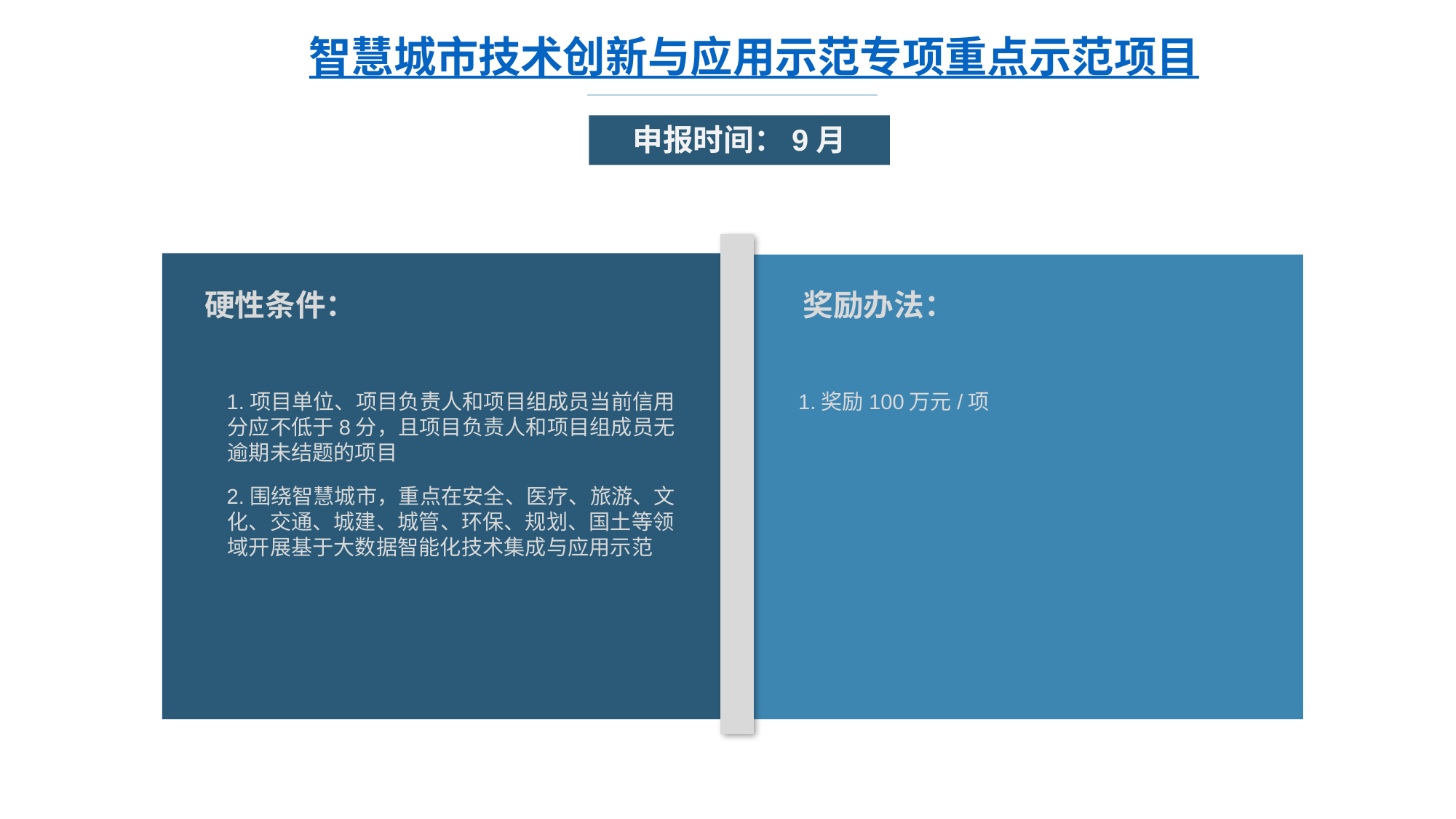

智慧城市技术创新与应用示范专项重点示范项目
申报时间：9月

硬性条件：
奖励办法：
         1.项目单位、项目负责人和项目组成员当前信用分应不低于8分，且项目负责人和项目组成员无逾期未结题的项目
         2.围绕智慧城市，重点在安全、医疗、旅游、文化、交通、城建、城管、环保、规划、国土等领域开展基于大数据智能化技术集成与应用示范
 1.奖励100万元/项